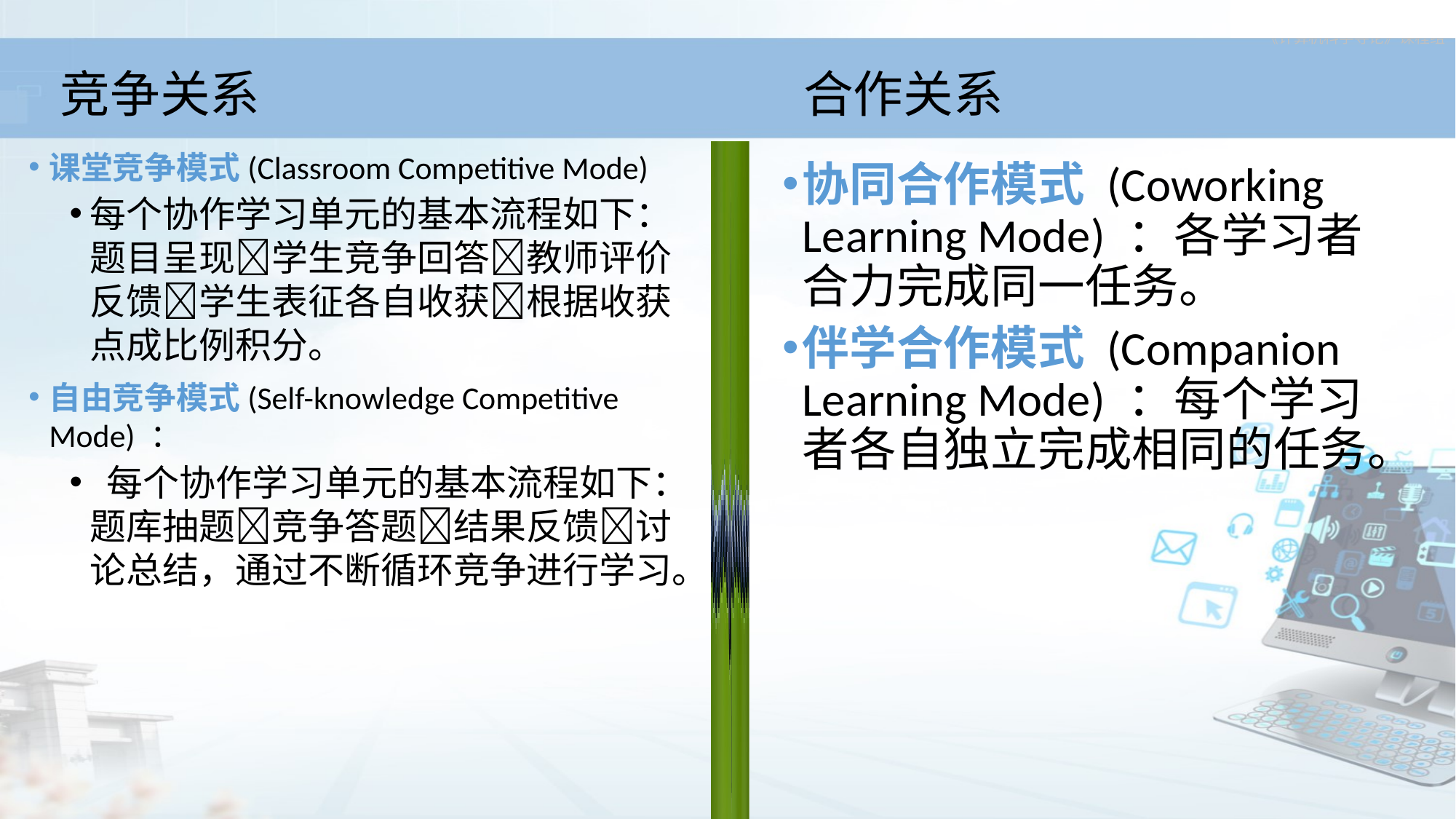

# 竞争关系
合作关系
课堂竞争模式(Classroom Competitive Mode)
每个协作学习单元的基本流程如下：题目呈现→学生竞争回答→教师评价反馈→学生表征各自收获→根据收获点成比例积分。
自由竞争模式(Self-knowledge Competitive Mode) ：
 每个协作学习单元的基本流程如下：题库抽题→竞争答题→结果反馈→讨论总结，通过不断循环竞争进行学习。

协同合作模式 (Coworking Learning Mode) ：各学习者合力完成同一任务。
伴学合作模式 (Companion Learning Mode) ：每个学习者各自独立完成相同的任务。